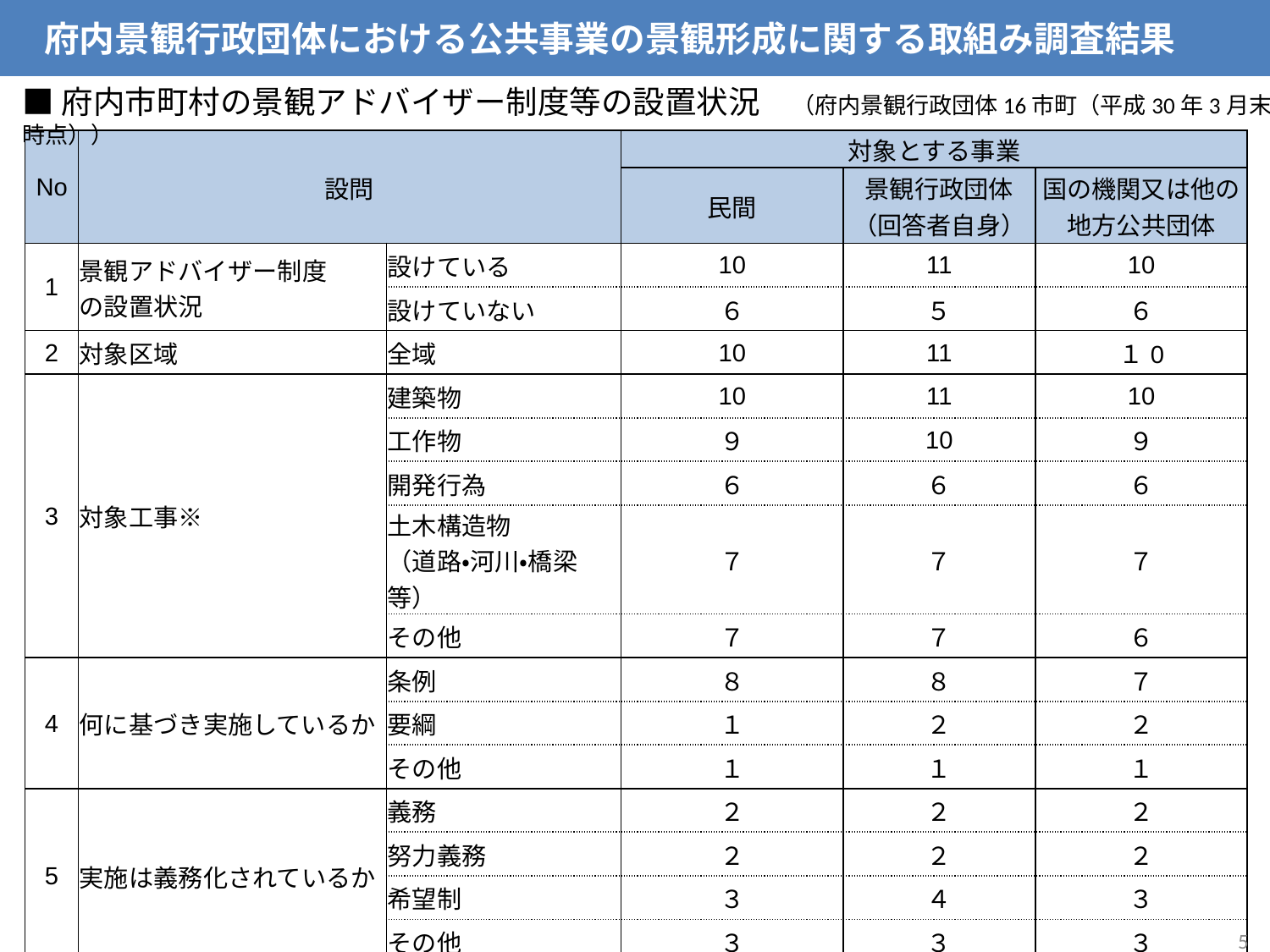

府内景観行政団体における公共事業の景観形成に関する取組み調査結果
■府内市町村の景観アドバイザー制度等の設置状況　（府内景観行政団体16市町（平成30年3月末時点））
| No | 設問 |  | 対象とする事業 |  |  |
| --- | --- | --- | --- | --- | --- |
|  |  |  | 民間 | 景観行政団体 （回答者自身） | 国の機関又は他の地方公共団体 |
| 1 | 景観アドバイザー制度 の設置状況 | 設けている | 10 | 11 | 10 |
|  |  | 設けていない | ６ | ５ | ６ |
| 2 | 対象区域 | 全域 | 10 | 11 | １0 |
| 3 | 対象工事※ | 建築物 | 10 | 11 | 10 |
|  |  | 工作物 | ９ | 10 | ９ |
|  |  | 開発行為 | ６ | ６ | ６ |
|  |  | 土木構造物 （道路・河川・橋梁等） | ７ | ７ | ７ |
|  |  | その他 | ７ | ７ | ６ |
| 4 | 何に基づき実施しているか | 条例 | ８ | ８ | ７ |
|  |  | 要綱 | １ | ２ | ２ |
|  |  | その他 | １ | １ | １ |
| 5 | 実施は義務化されているか | 義務 | ２ | ２ | ２ |
|  |  | 努力義務 | ２ | ２ | ２ |
|  |  | 希望制 | ３ | ４ | ３ |
|  |  | その他 | ３ | ３ | ３ |
5